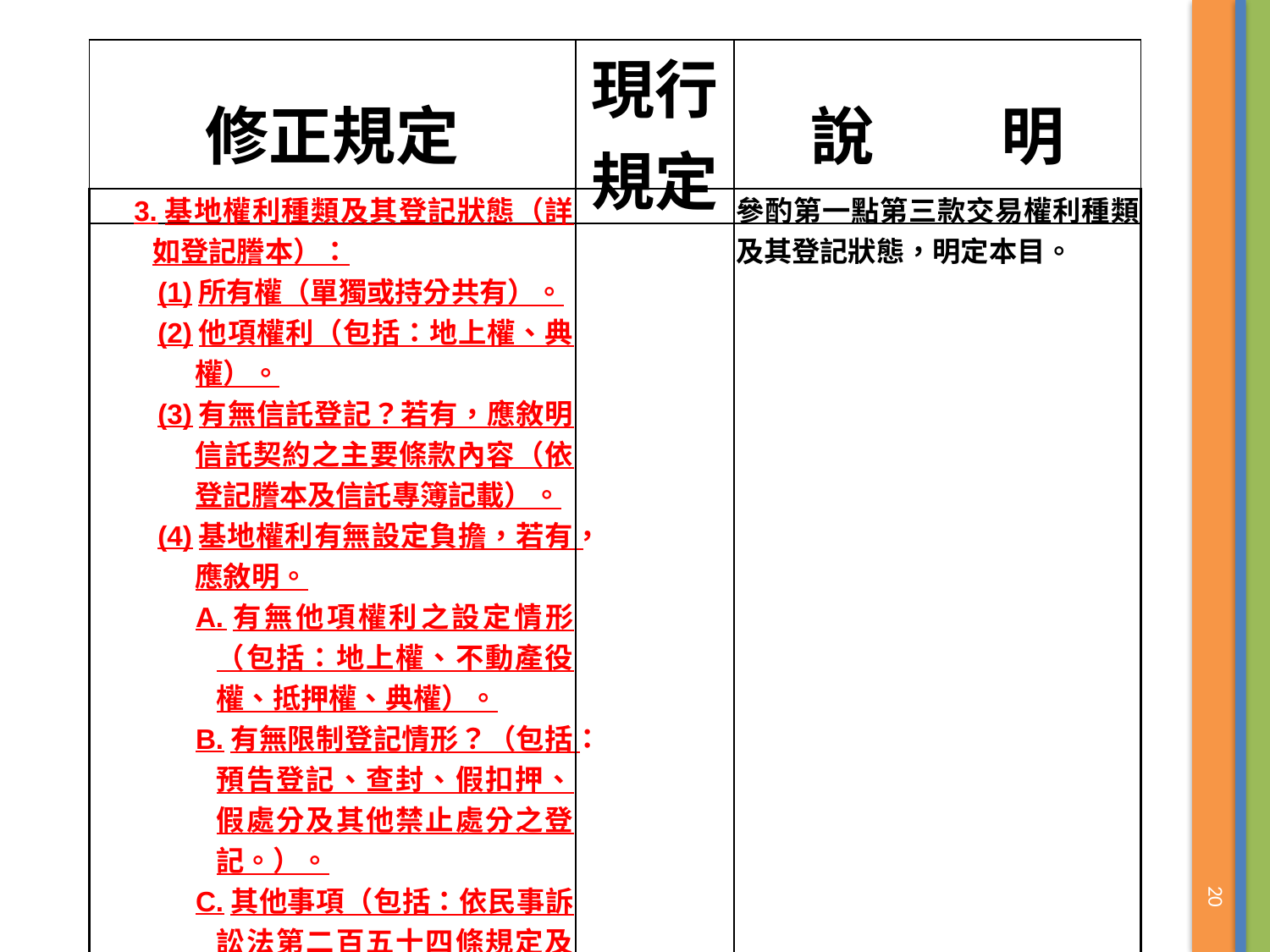

| 修正規定 | 現行規定 | 說　　明 |
| --- | --- | --- |
| 3.基地權利種類及其登記狀態（詳如登記謄本）： (1)所有權（單獨或持分共有）。 (2)他項權利（包括：地上權、典權）。 (3)有無信託登記？若有，應敘明信託契約之主要條款內容（依登記謄本及信託專簿記載）。 (4)基地權利有無設定負擔，若有，應敘明。 A.有無他項權利之設定情形（包括：地上權、不動產役權、抵押權、典權）。 B.有無限制登記情形？（包括：預告登記、查封、假扣押、假處分及其他禁止處分之登記。）。 C.其他事項（包括：依民事訴訟法第二百五十四條規定及其他相關之註記等）。 |  | 參酌第一點第三款交易權利種類及其登記狀態，明定本目。 |
| --- | --- | --- |
20